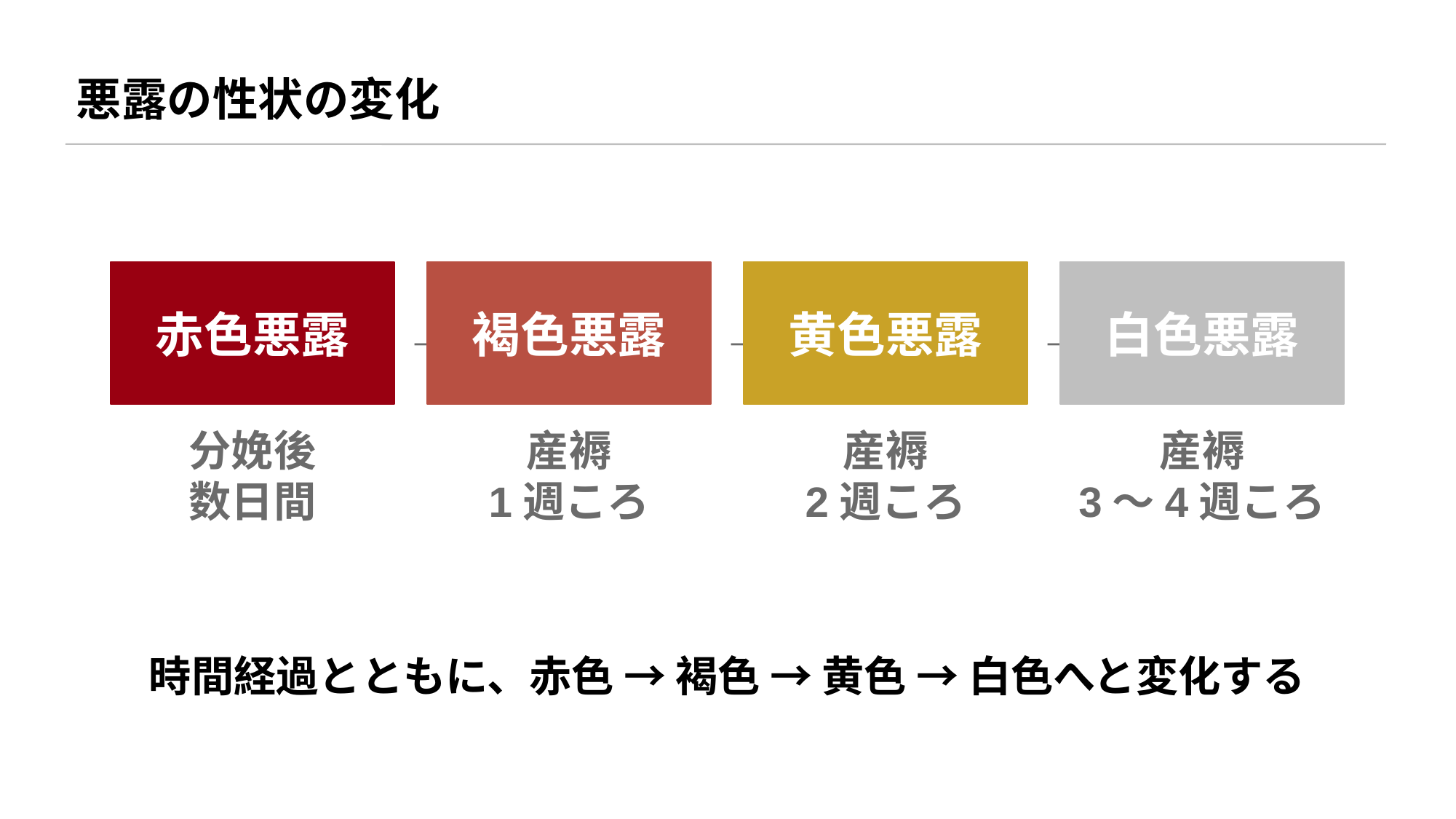

悪露の性状の変化

赤色悪露

褐色悪露

黄色悪露

白色悪露
→
→
→
分娩後
数日間
産褥
1週ころ
産褥
2週ころ
産褥
3〜4週ころ
時間経過とともに、赤色 → 褐色 → 黄色 → 白色へと変化する